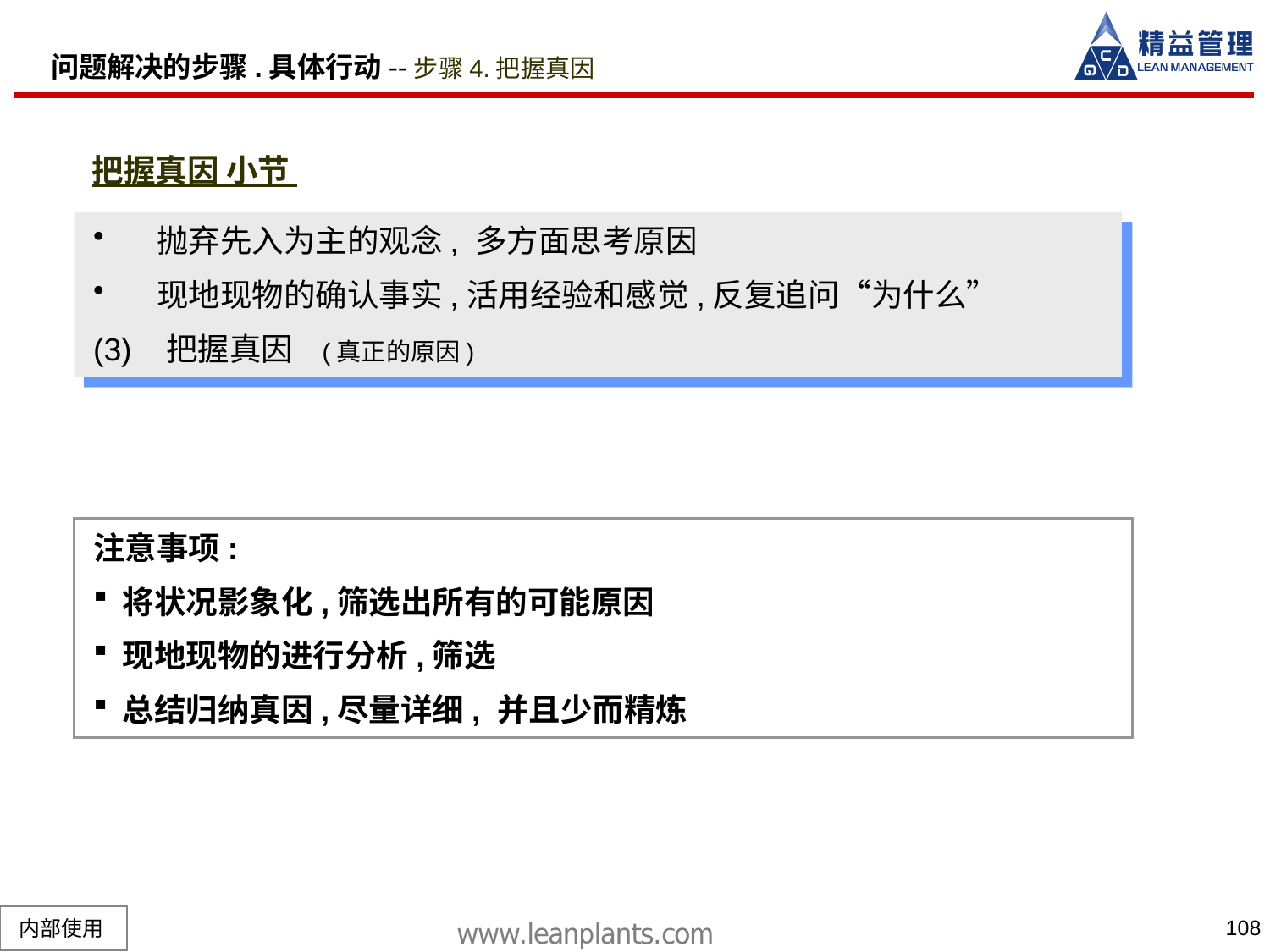

问题解决的步骤.具体行动--步骤4.把握真因
把握真因 小节
抛弃先入为主的观念, 多方面思考原因
现地现物的确认事实,活用经验和感觉,反复追问“为什么”
(3)   把握真因   (真正的原因)
注意事项:
 将状况影象化,筛选出所有的可能原因
 现地现物的进行分析,筛选
 总结归纳真因,尽量详细, 并且少而精炼
内部使用